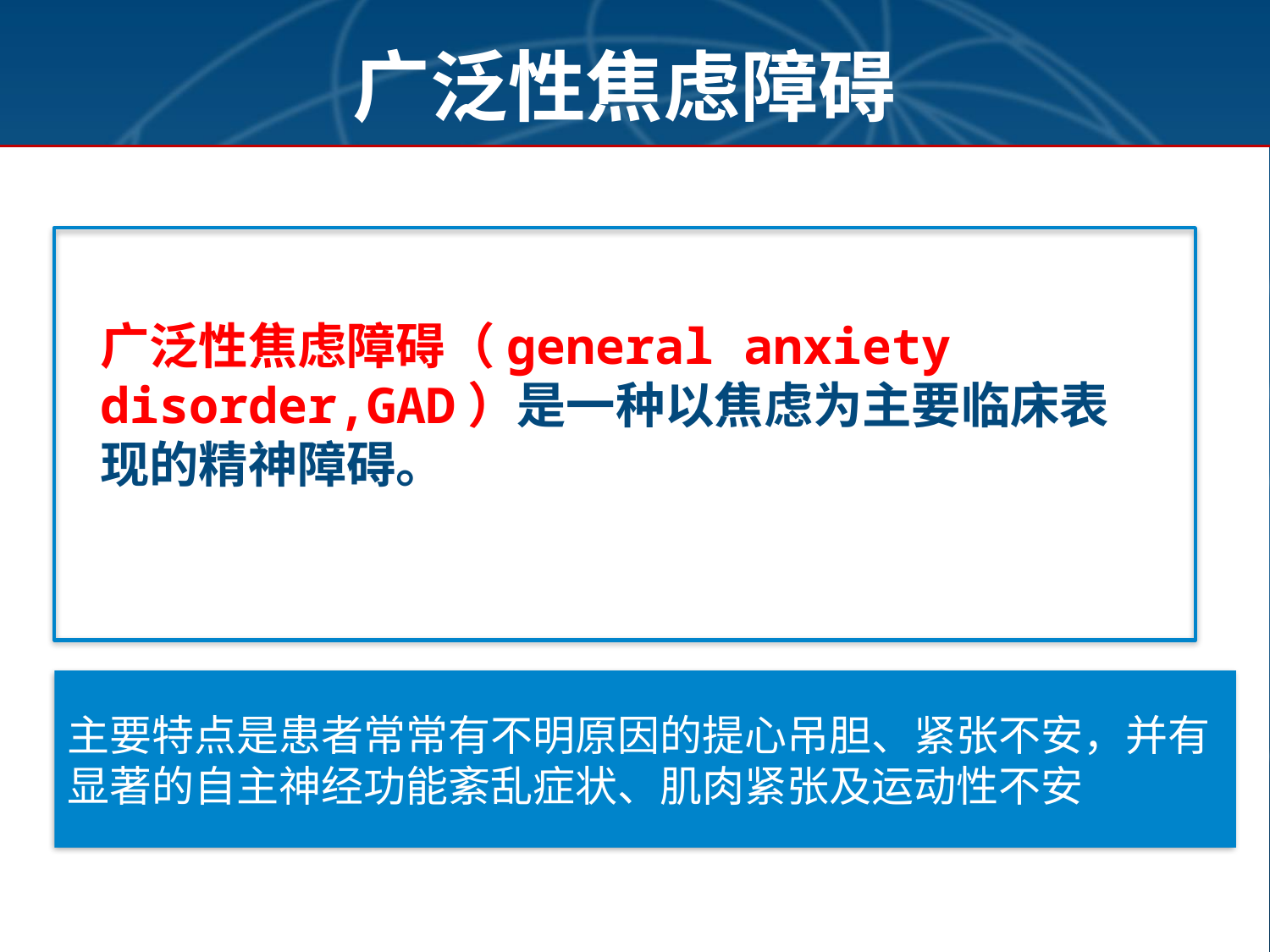

广泛性焦虑障碍

广泛性焦虑障碍（general anxiety disorder,GAD）是一种以焦虑为主要临床表现的精神障碍。
主要特点是患者常常有不明原因的提心吊胆、紧张不安，并有显著的自主神经功能紊乱症状、肌肉紧张及运动性不安